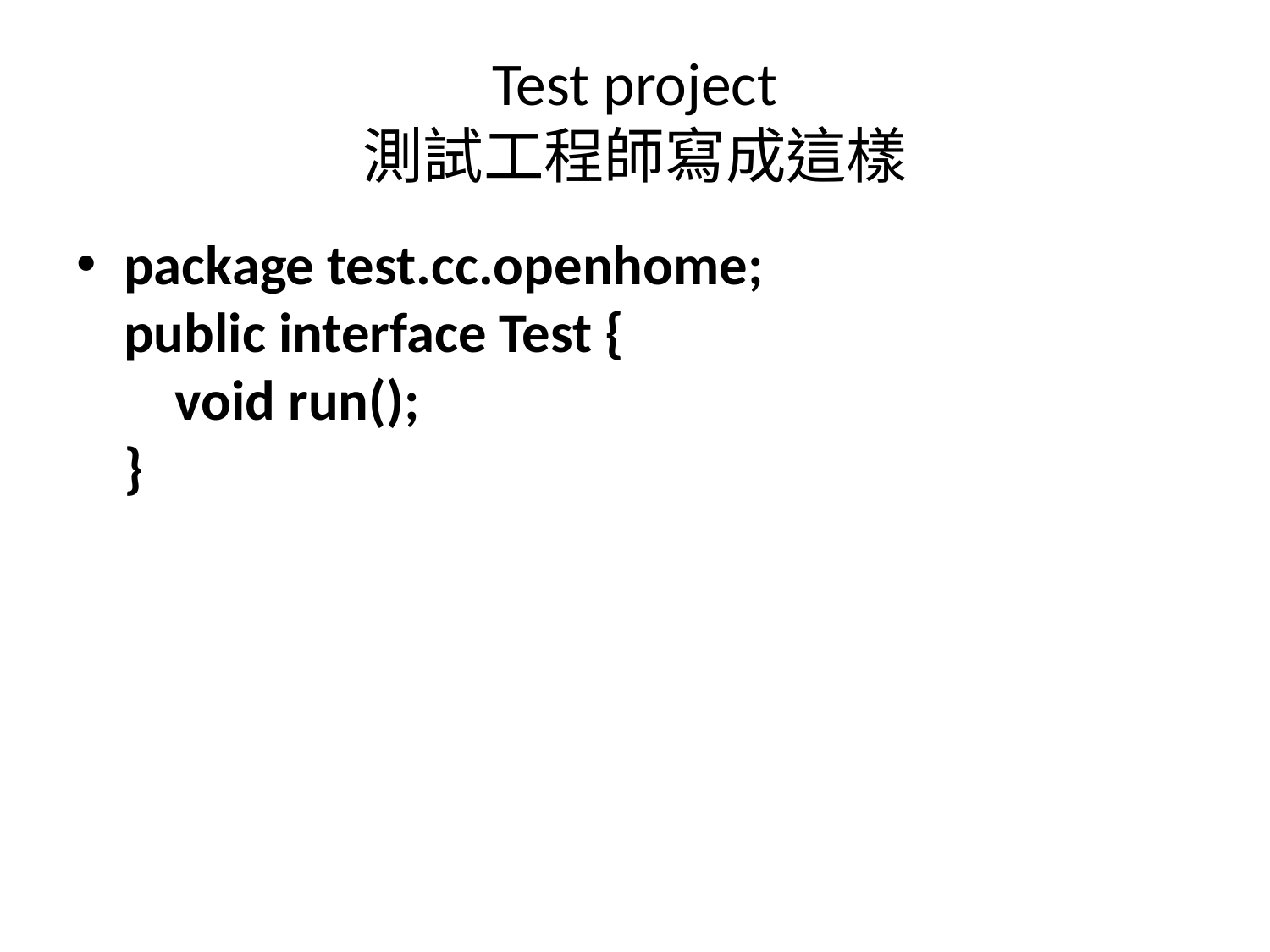

# Test project 測試工程師寫成這樣
package test.cc.openhome;
public interface Test {
    void run();
}